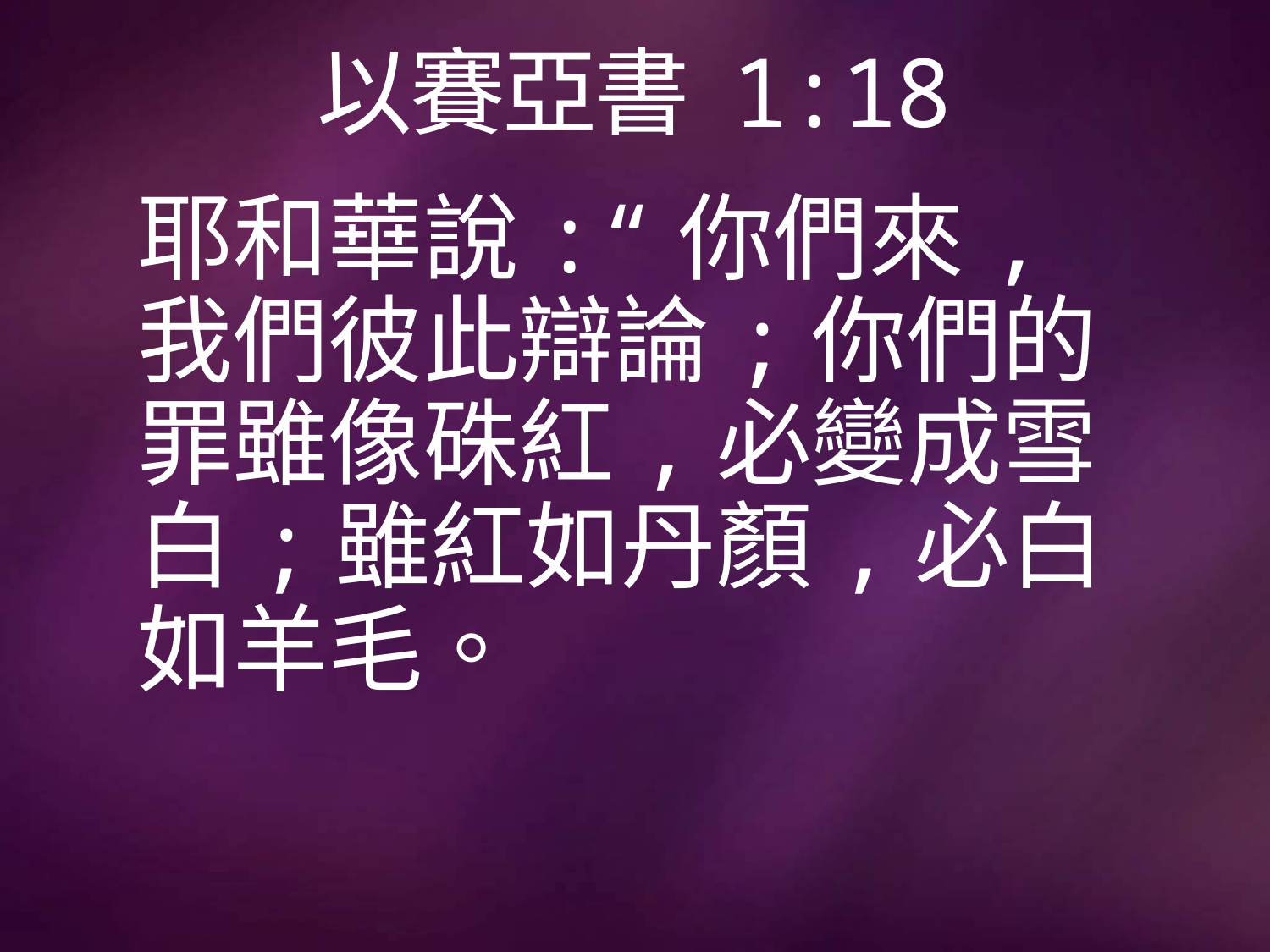

# 以賽亞書 1:18
耶和華說:“你們來,我們彼此辯論;你們的罪雖像硃紅,必變成雪白;雖紅如丹顏,必白如羊毛。